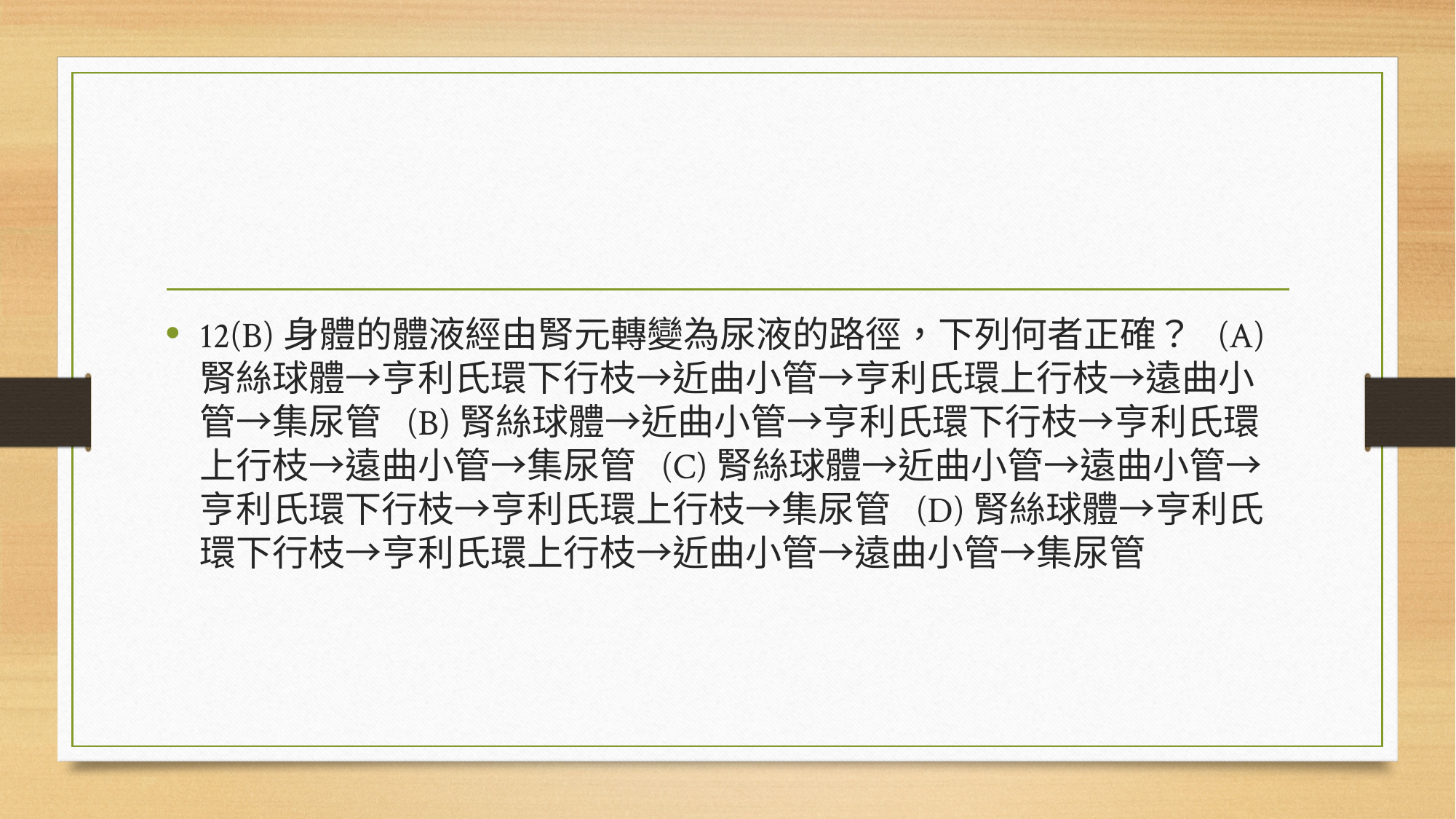

#
12(B)身體的體液經由腎元轉變為尿液的路徑，下列何者正確？  (A)腎絲球體→亨利氏環下行枝→近曲小管→亨利氏環上行枝→遠曲小管→集尿管  (B)腎絲球體→近曲小管→亨利氏環下行枝→亨利氏環上行枝→遠曲小管→集尿管  (C)腎絲球體→近曲小管→遠曲小管→亨利氏環下行枝→亨利氏環上行枝→集尿管  (D)腎絲球體→亨利氏環下行枝→亨利氏環上行枝→近曲小管→遠曲小管→集尿管